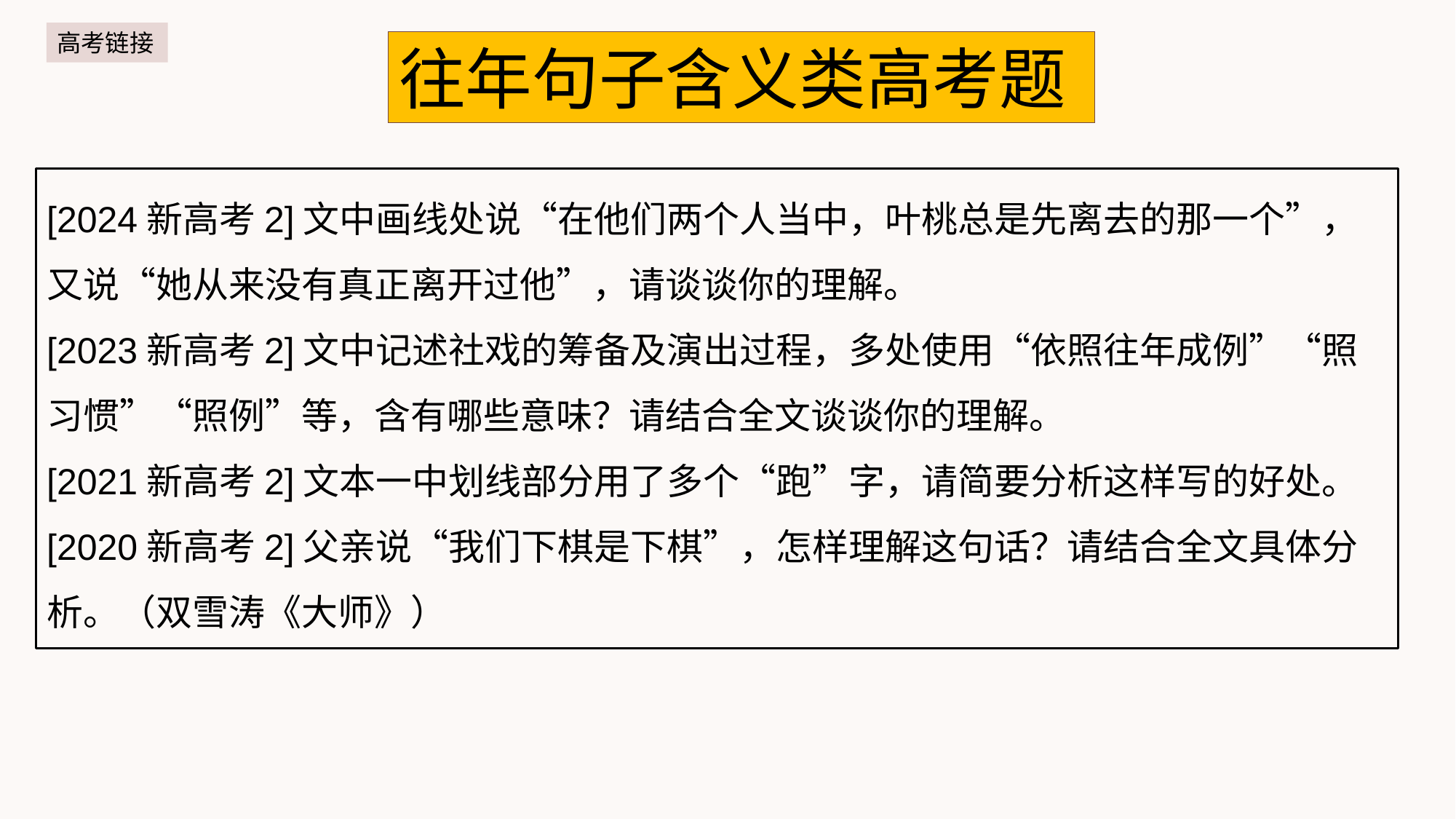

高考链接
往年句子含义类高考题
[2024新高考2]文中画线处说“在他们两个人当中，叶桃总是先离去的那一个”，又说“她从来没有真正离开过他”，请谈谈你的理解。
[2023新高考2]文中记述社戏的筹备及演出过程，多处使用“依照往年成例”“照习惯”“照例”等，含有哪些意味？请结合全文谈谈你的理解。
[2021新高考2]文本一中划线部分用了多个“跑”字，请简要分析这样写的好处。
[2020新高考2]父亲说“我们下棋是下棋”，怎样理解这句话？请结合全文具体分析。（双雪涛《大师》）